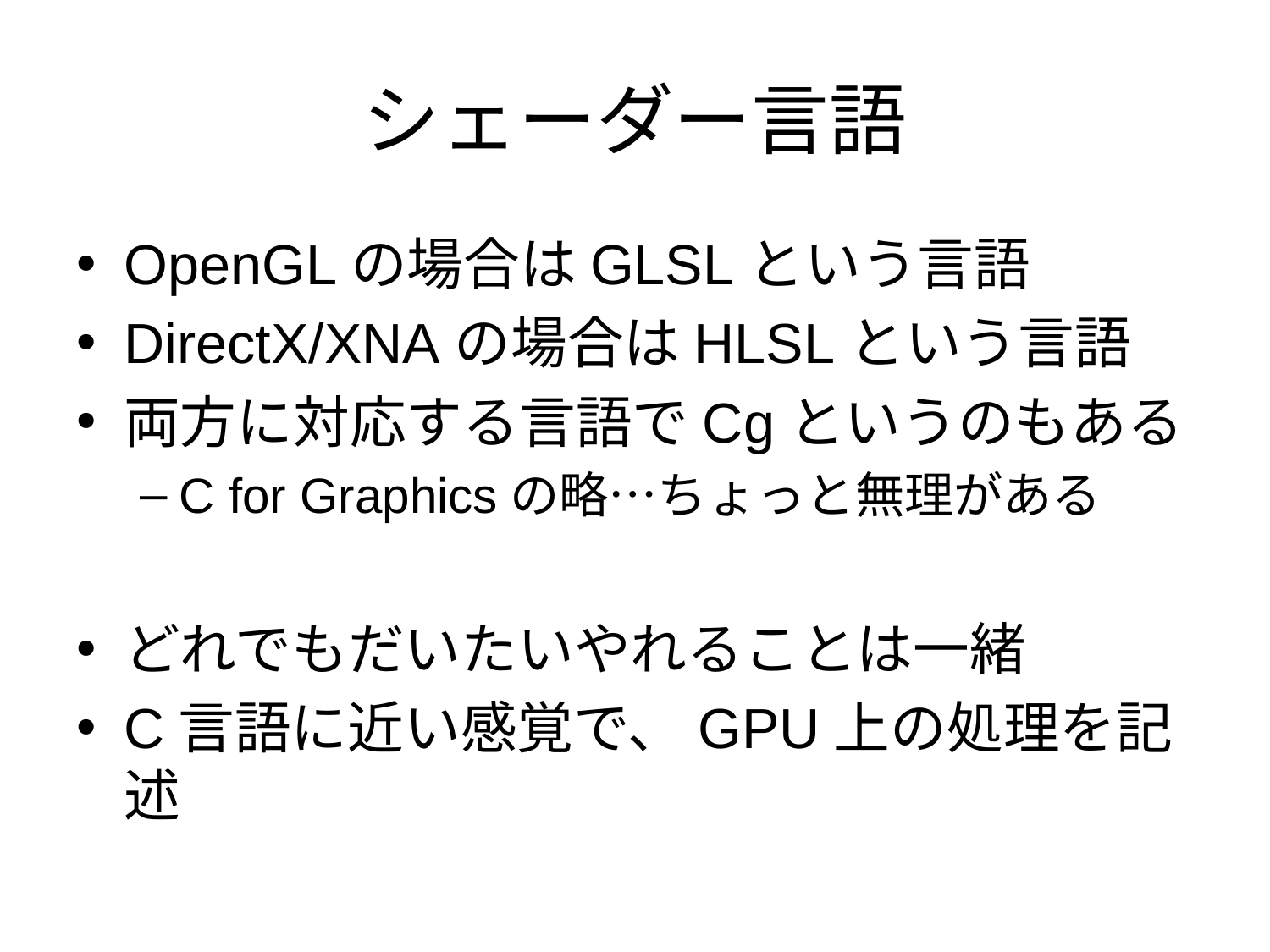

# シェーダー言語
OpenGLの場合はGLSLという言語
DirectX/XNAの場合はHLSLという言語
両方に対応する言語でCgというのもある
C for Graphicsの略…ちょっと無理がある

どれでもだいたいやれることは一緒
C言語に近い感覚で、GPU上の処理を記述